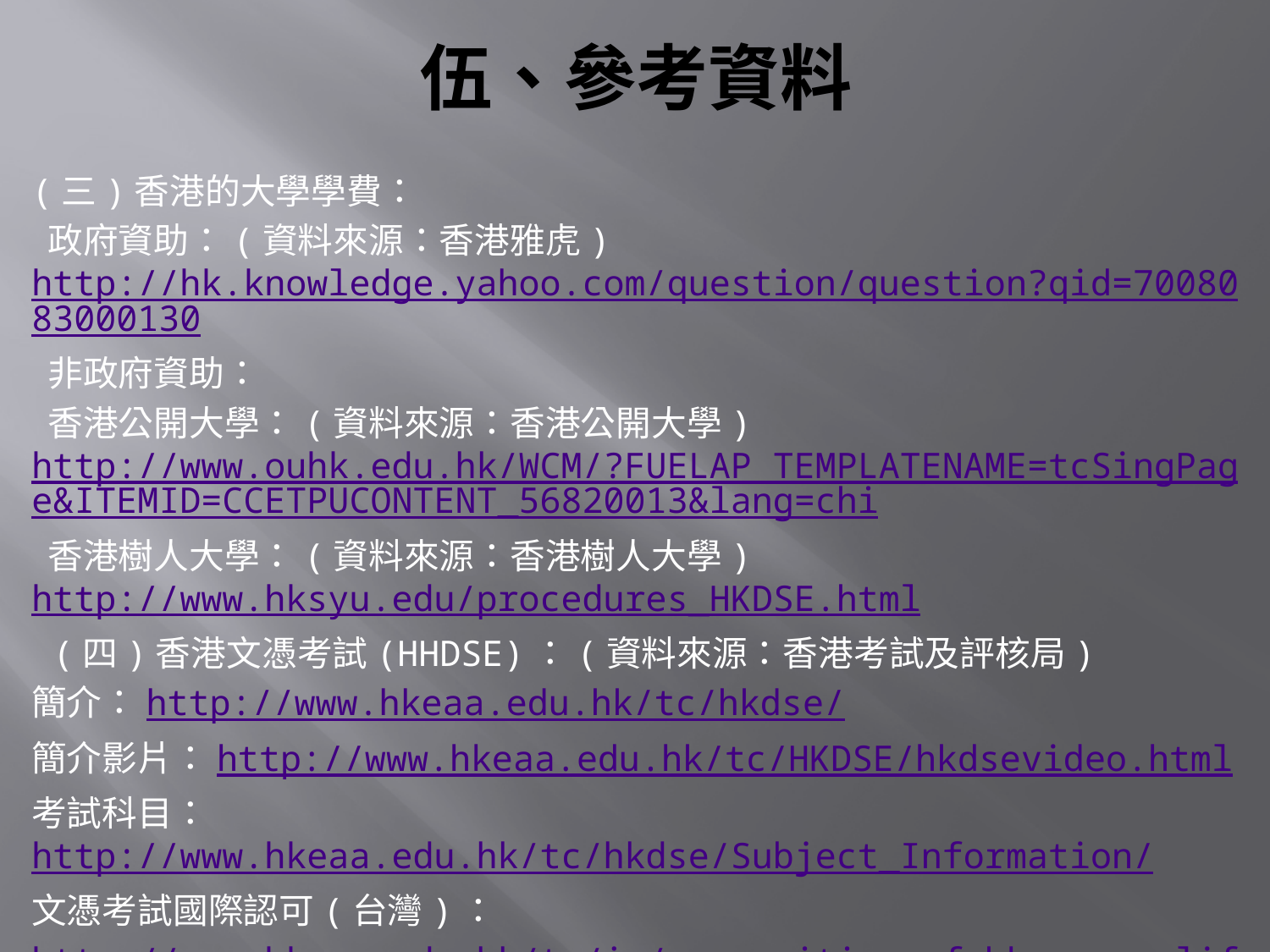

# 伍、參考資料

(三)香港的大學學費：
 政府資助：(資料來源：香港雅虎) http://hk.knowledge.yahoo.com/question/question?qid=7008083000130
 非政府資助：
 香港公開大學：(資料來源：香港公開大學) http://www.ouhk.edu.hk/WCM/?FUELAP_TEMPLATENAME=tcSingPage&ITEMID=CCETPUCONTENT_56820013&lang=chi
 香港樹人大學：(資料來源：香港樹人大學) http://www.hksyu.edu/procedures_HKDSE.html
 (四)香港文憑考試(HHDSE)：(資料來源：香港考試及評核局)
簡介：http://www.hkeaa.edu.hk/tc/hkdse/
簡介影片：http://www.hkeaa.edu.hk/tc/HKDSE/hkdsevideo.html
考試科目：http://www.hkeaa.edu.hk/tc/hkdse/Subject_Information/
文憑考試國際認可(台灣)：
http://www.hkeaa.edu.hk/tc/ir/recognition_of_hkeaa_qualifications/overseas_studies/Taiwan/